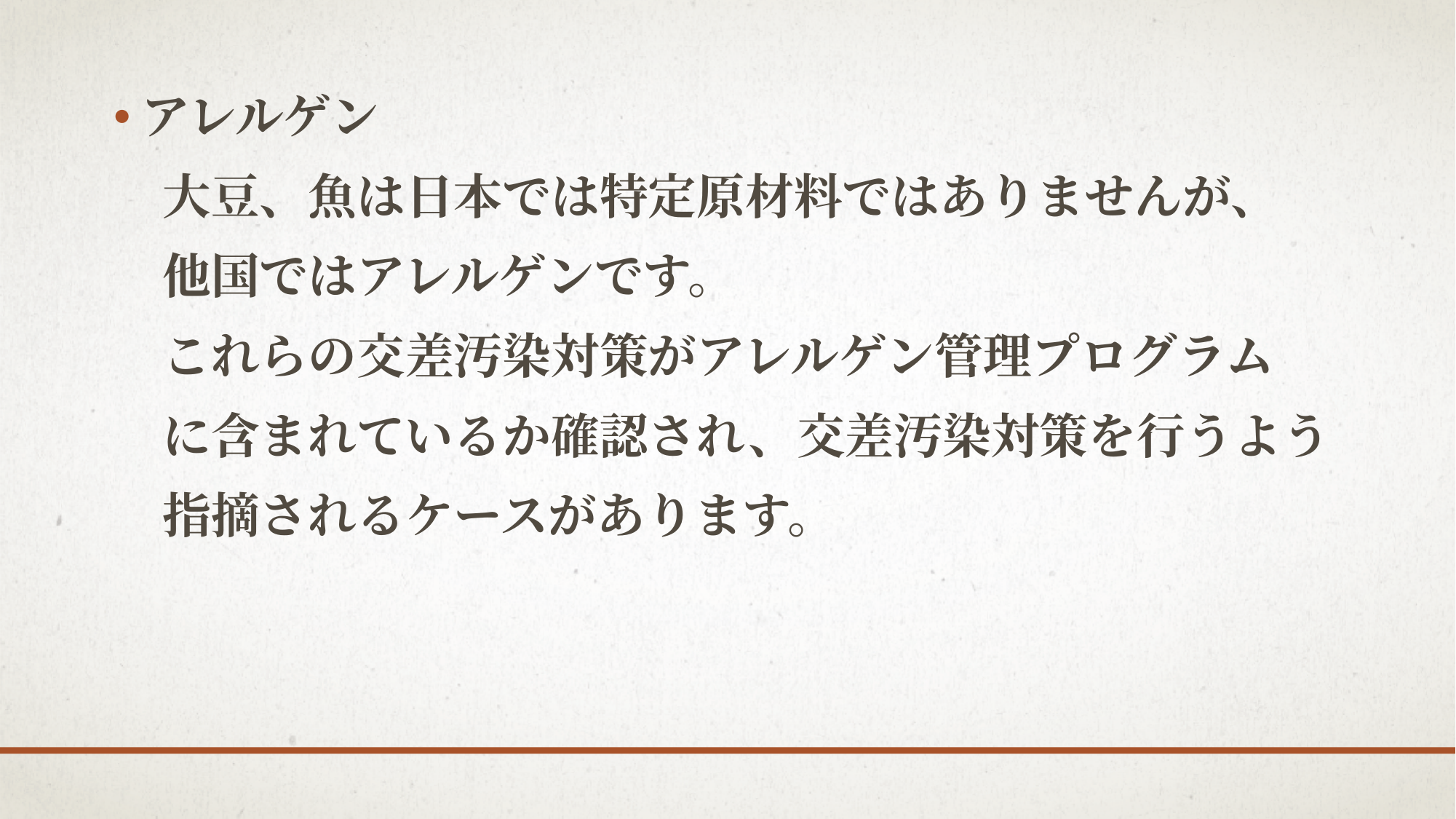

アレルゲン
　大豆、魚は日本では特定原材料ではありませんが、
　他国ではアレルゲンです。
　これらの交差汚染対策がアレルゲン管理プログラム
　に含まれているか確認され、交差汚染対策を行うよう
　指摘されるケースがあります。